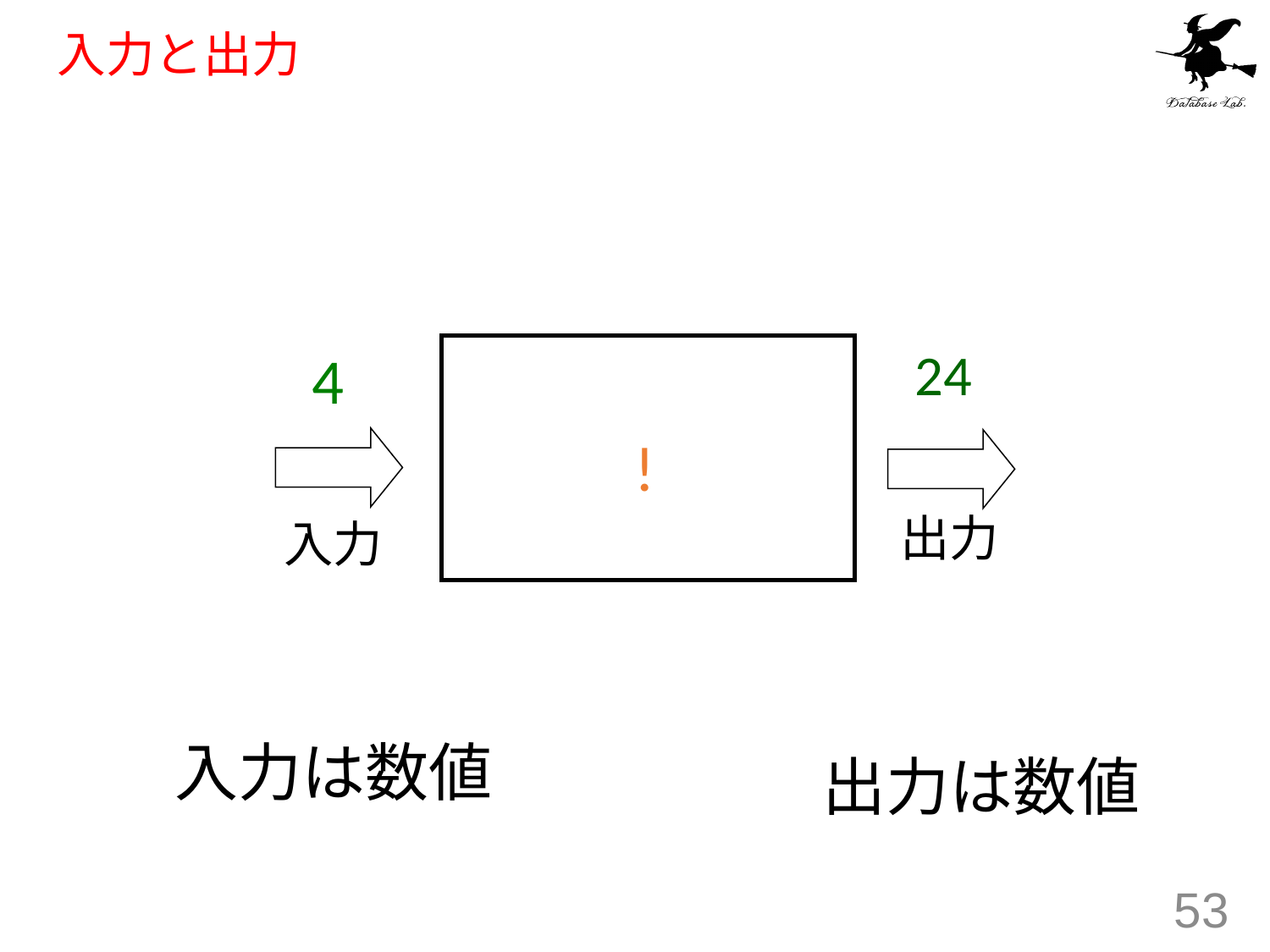

# 入力と出力
24
4

!

出力
入力
入力は数値
出力は数値
53